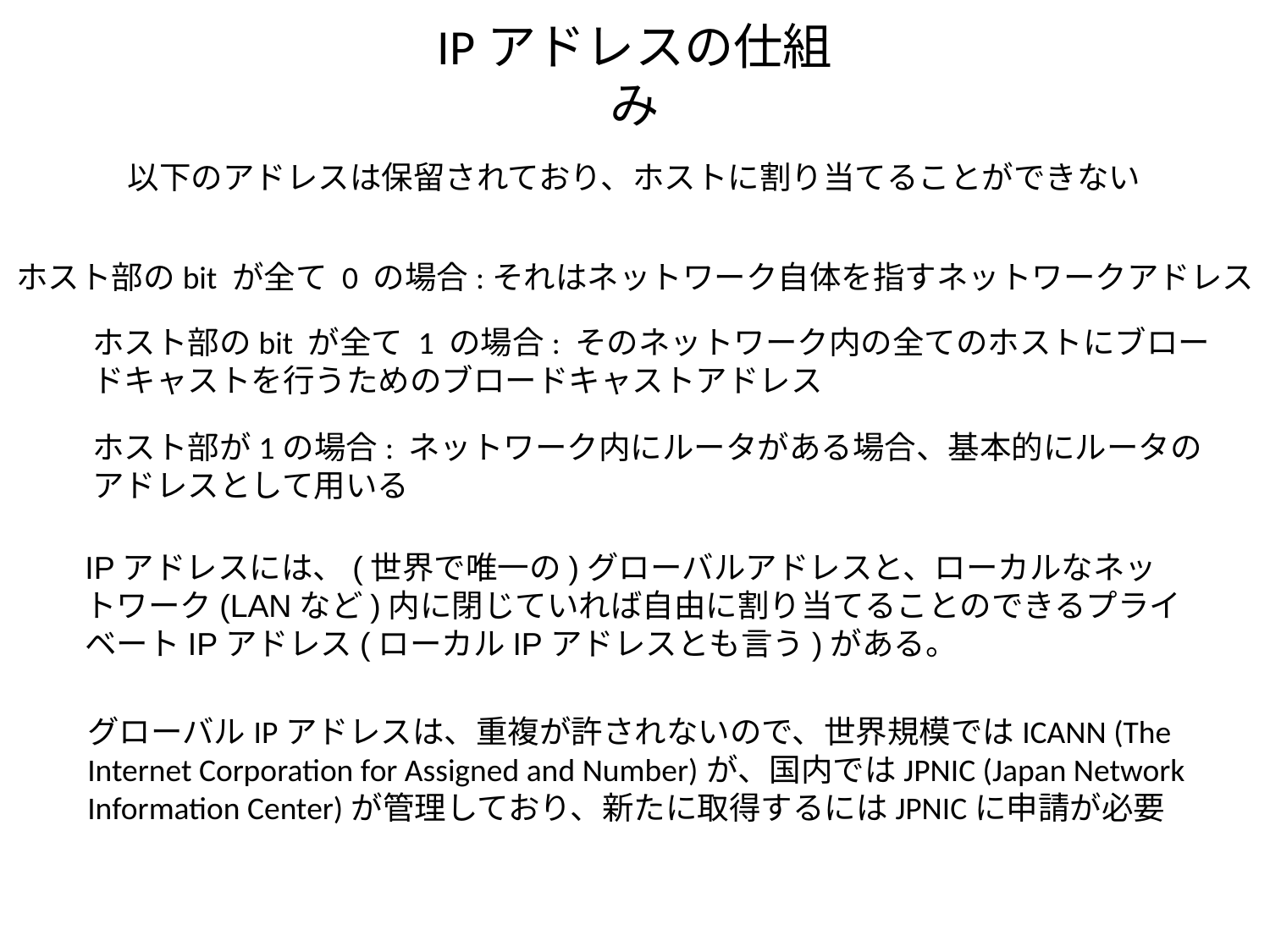

# IPアドレスの仕組み
以下のアドレスは保留されており、ホストに割り当てることができない
ホスト部のbit が全て 0 の場合:それはネットワーク自体を指すネットワークアドレス
ホスト部のbit が全て 1 の場合: そのネットワーク内の全てのホストにブロードキャストを行うためのブロードキャストアドレス
ホスト部が1の場合: ネットワーク内にルータがある場合、基本的にルータのアドレスとして用いる
IPアドレスには、(世界で唯一の)グローバルアドレスと、ローカルなネットワーク(LANなど)内に閉じていれば自由に割り当てることのできるプライベートIPアドレス(ローカルIPアドレスとも言う)がある。
グローバルIPアドレスは、重複が許されないので、世界規模ではICANN (The Internet Corporation for Assigned and Number)が、国内ではJPNIC (Japan Network Information Center)が管理しており、新たに取得するにはJPNICに申請が必要